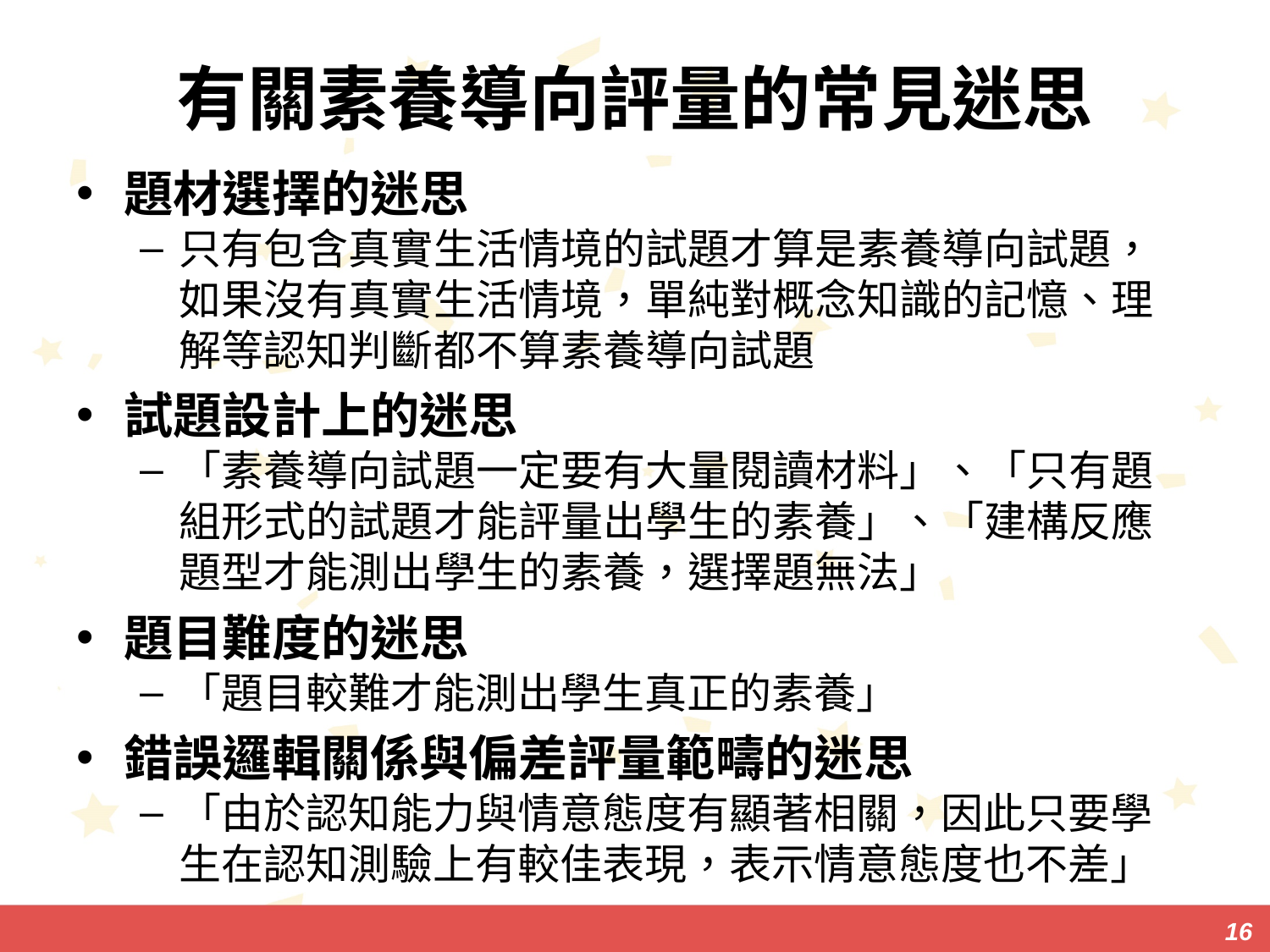

# 有關素養導向評量的常見迷思
題材選擇的迷思
只有包含真實生活情境的試題才算是素養導向試題，如果沒有真實生活情境，單純對概念知識的記憶、理解等認知判斷都不算素養導向試題
試題設計上的迷思
「素養導向試題一定要有大量閱讀材料」、「只有題組形式的試題才能評量出學生的素養」、「建構反應題型才能測出學生的素養，選擇題無法」
題目難度的迷思
「題目較難才能測出學生真正的素養」
錯誤邏輯關係與偏差評量範疇的迷思
「由於認知能力與情意態度有顯著相關，因此只要學生在認知測驗上有較佳表現，表示情意態度也不差」

16